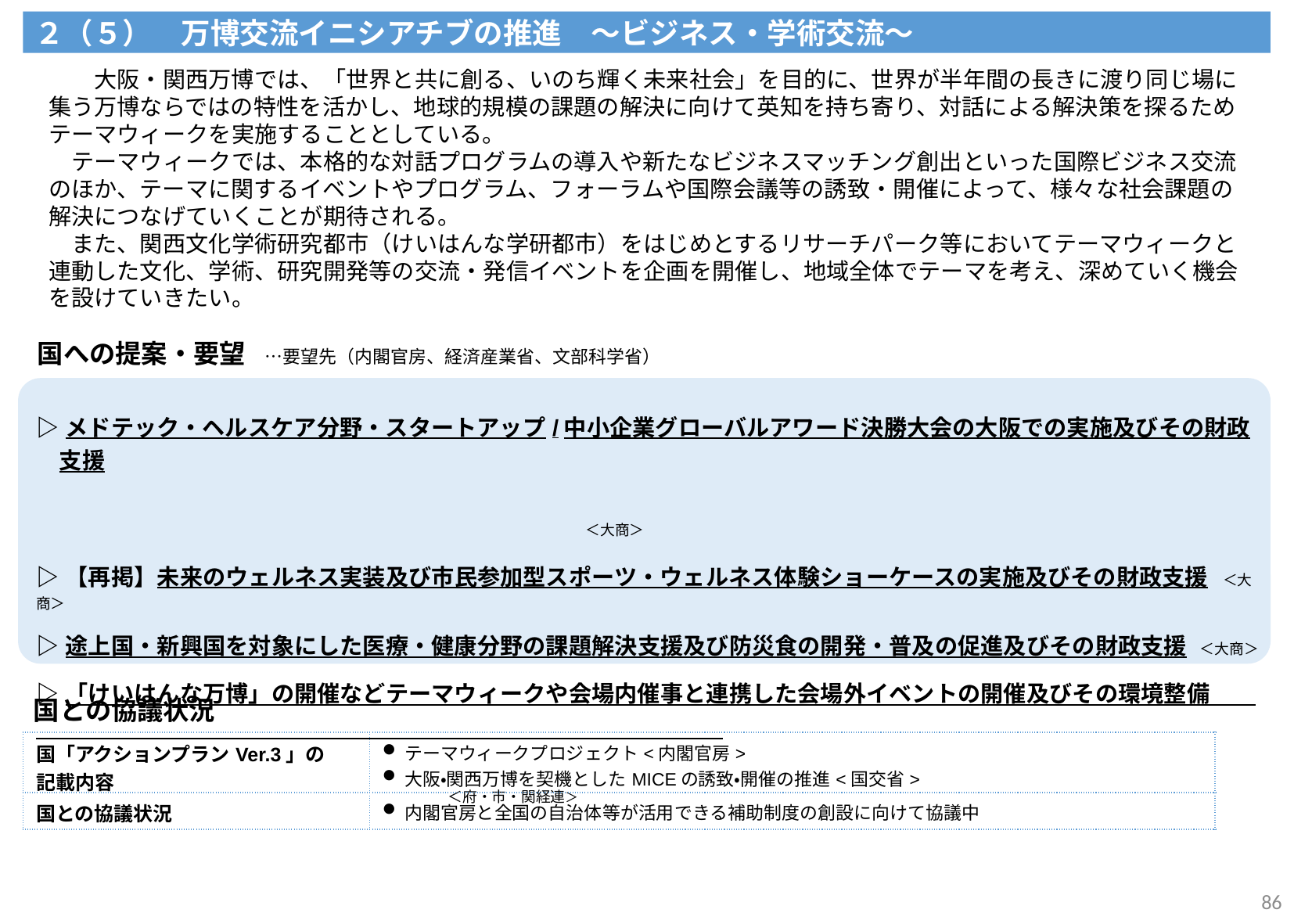

２（５）　万博交流イニシアチブの推進　～ビジネス・学術交流～
　　大阪・関西万博では、「世界と共に創る、いのち輝く未来社会」を目的に、世界が半年間の⻑きに渡り同じ場に集う万博ならではの特性を活かし、地球的規模の課題の解決に向けて英知を持ち寄り、対話による解決策を探るためテーマウィークを実施することとしている。
　テーマウィークでは、本格的な対話プログラムの導入や新たなビジネスマッチング創出といった国際ビジネス交流のほか、テーマに関するイベントやプログラム、フォーラムや国際会議等の誘致・開催によって、様々な社会課題の解決につなげていくことが期待される。
　また、関西文化学術研究都市（けいはんな学研都市）をはじめとするリサーチパーク等においてテーマウィークと連動した文化、学術、研究開発等の交流・発信イベントを企画を開催し、地域全体でテーマを考え、深めていく機会を設けていきたい。
国への提案・要望　…要望先（内閣官房、経済産業省、文部科学省）

| ▷メドテック・ヘルスケア分野・スタートアップ/中小企業グローバルアワード決勝大会の大阪での実施及びその財政支援 　　　　　　　　　　　　　　　　　　　　　　　　　　　　　　　　　　　　　　　　　　　　　　　　　　　　　　　　　　　　　　　　　　　　　　　　　　　　＜大商＞ ▷【再掲】未来のウェルネス実装及び市民参加型スポーツ・ウェルネス体験ショーケースの実施及びその財政支援　＜大商＞ ▷途上国・新興国を対象にした医療・健康分野の課題解決支援及び防災食の開発・普及の促進及びその財政支援　＜大商＞ ▷「けいはんな万博」の開催などテーマウィークや会場内催事と連携した会場外イベントの開催及びその環境整備　　　　　　　　　　　　　　　　　　　　　　　　　　　　　　　　 　　　　　　　　　　　　　　　　　　　　　　　　　　　　　　　　　　　　　　　　　　　　　　　　　　　　　　　　　　　　　　　　　　　　　　　＜府・市・関経連＞ |
| --- |
国との協議状況
| 国「アクションプランVer.3」の 記載内容 | テーマウィークプロジェクト<内閣官房> 大阪・関西万博を契機としたMICEの誘致・開催の推進<国交省> |
| --- | --- |
| 国との協議状況 | 内閣官房と全国の自治体等が活用できる補助制度の創設に向けて協議中 |

86